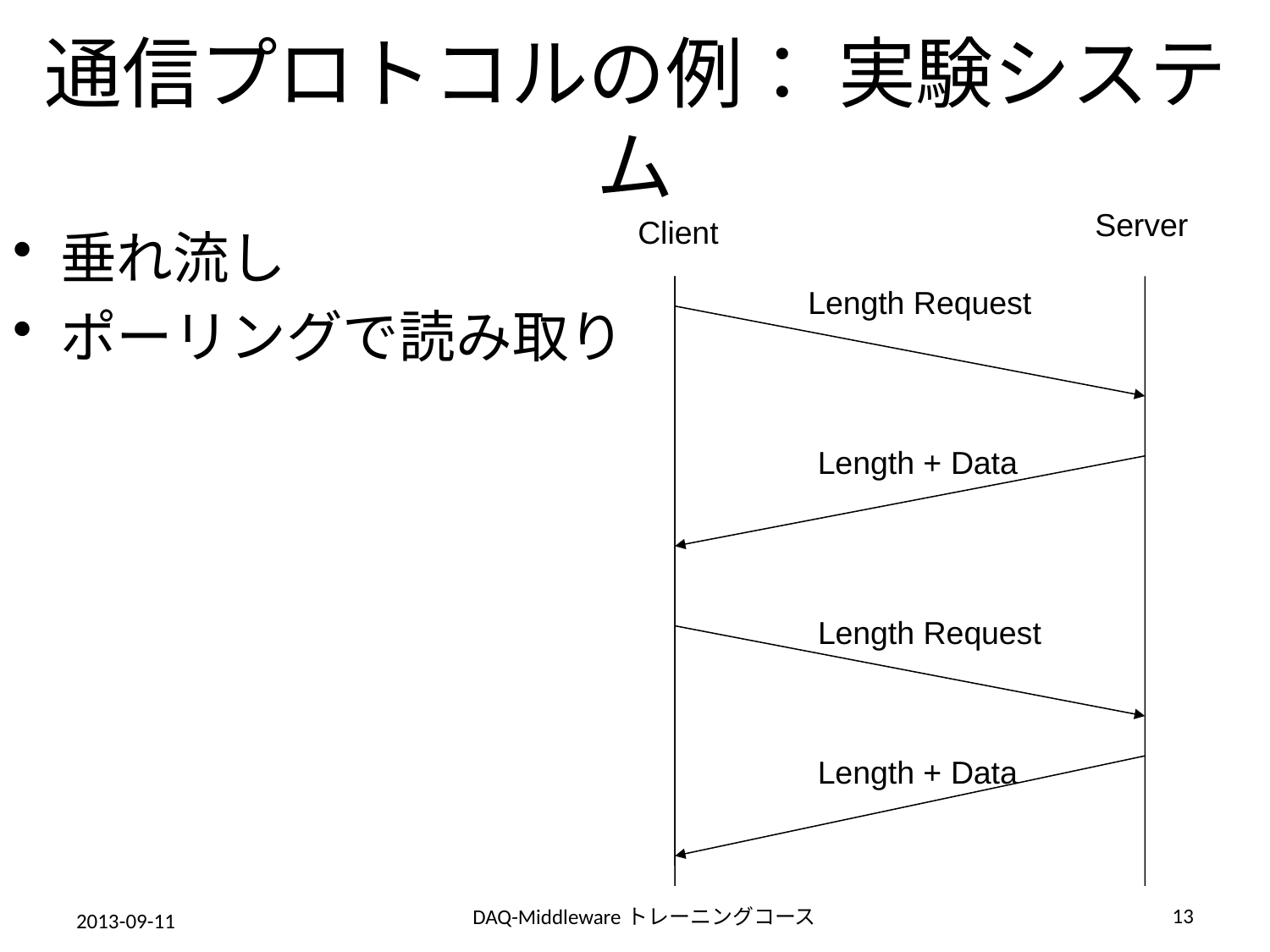

# 通信プロトコルの例： 実験システム
Server
Client
垂れ流し
ポーリングで読み取り

Length Request

Length + Data

Length Request

Length + Data

13
DAQ-Middlewareトレーニングコース
2013-09-11